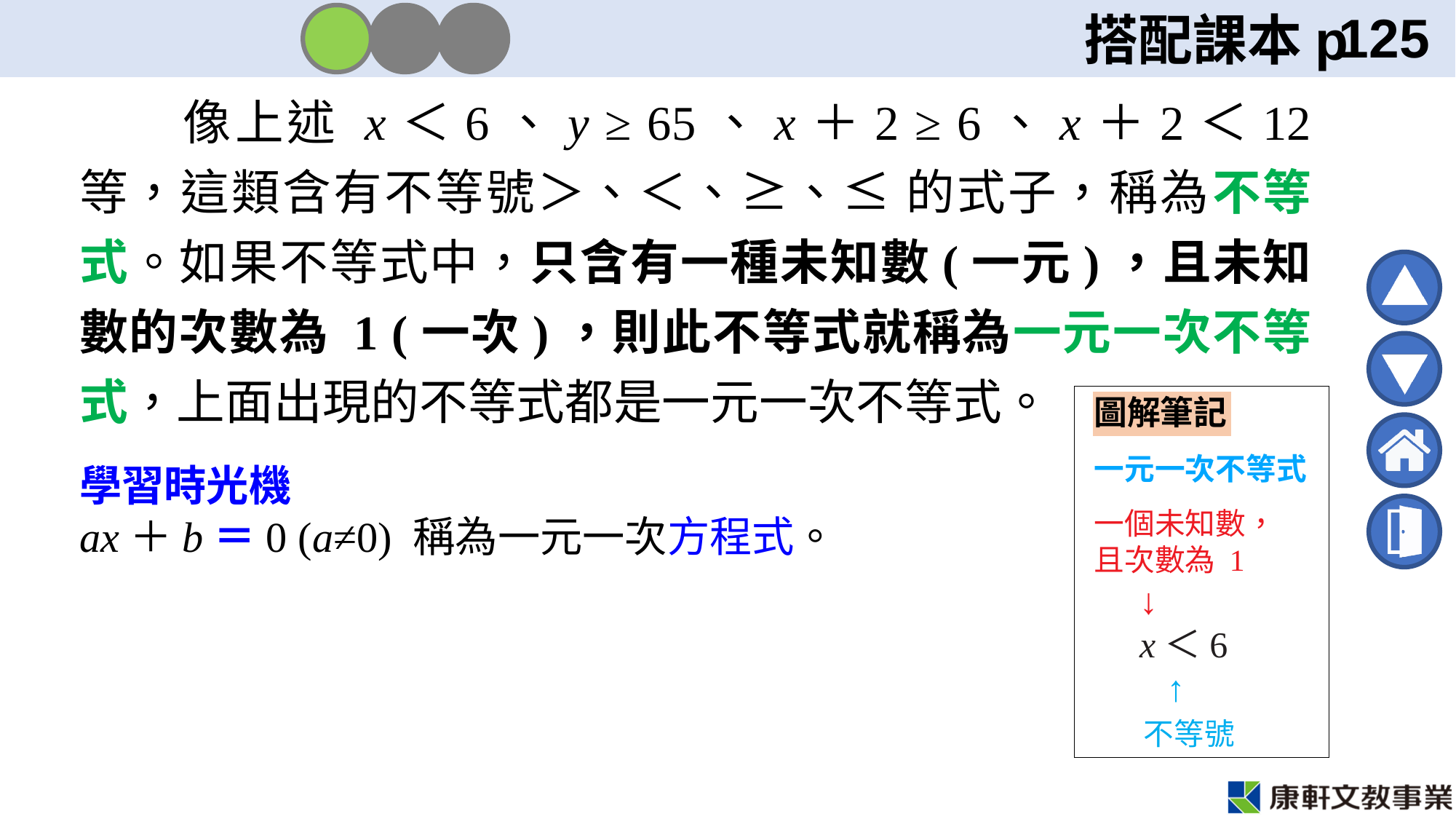

125
　　像上述 x＜6、y ≥ 65、x＋2 ≥ 6、x＋2＜12 等，這類含有不等號＞、＜、≥、≤ 的式子，稱為不等式。如果不等式中，只含有一種未知數(一元)，且未知數的次數為 1 (一次)，則此不等式就稱為一元一次不等式，上面出現的不等式都是一元一次不等式。

學習時光機
ax＋b＝0 (a≠0) 稱為一元一次方程式。
圖解筆記
一元一次不等式
一個未知數，
且次數為 1
     ↓
     x＜6
        ↑
     不等號